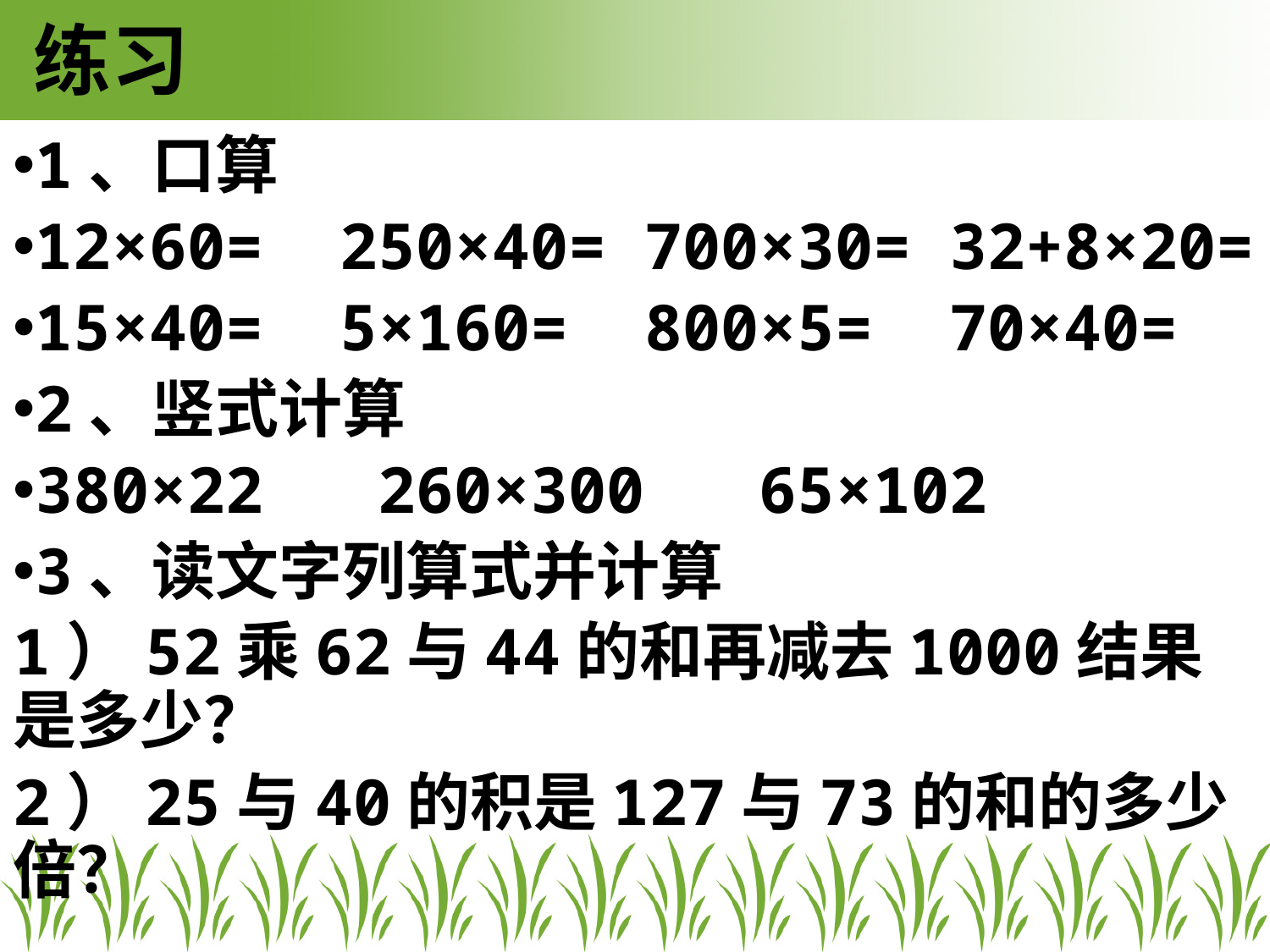

# 练习
1、口算
12×60=  250×40= 700×30= 32+8×20=
15×40=  5×160=  800×5=  70×40=
2、竖式计算
380×22   260×300   65×102
3、读文字列算式并计算
1）52乘62与44的和再减去1000结果是多少？
2）25与40的积是127与73的和的多少倍？